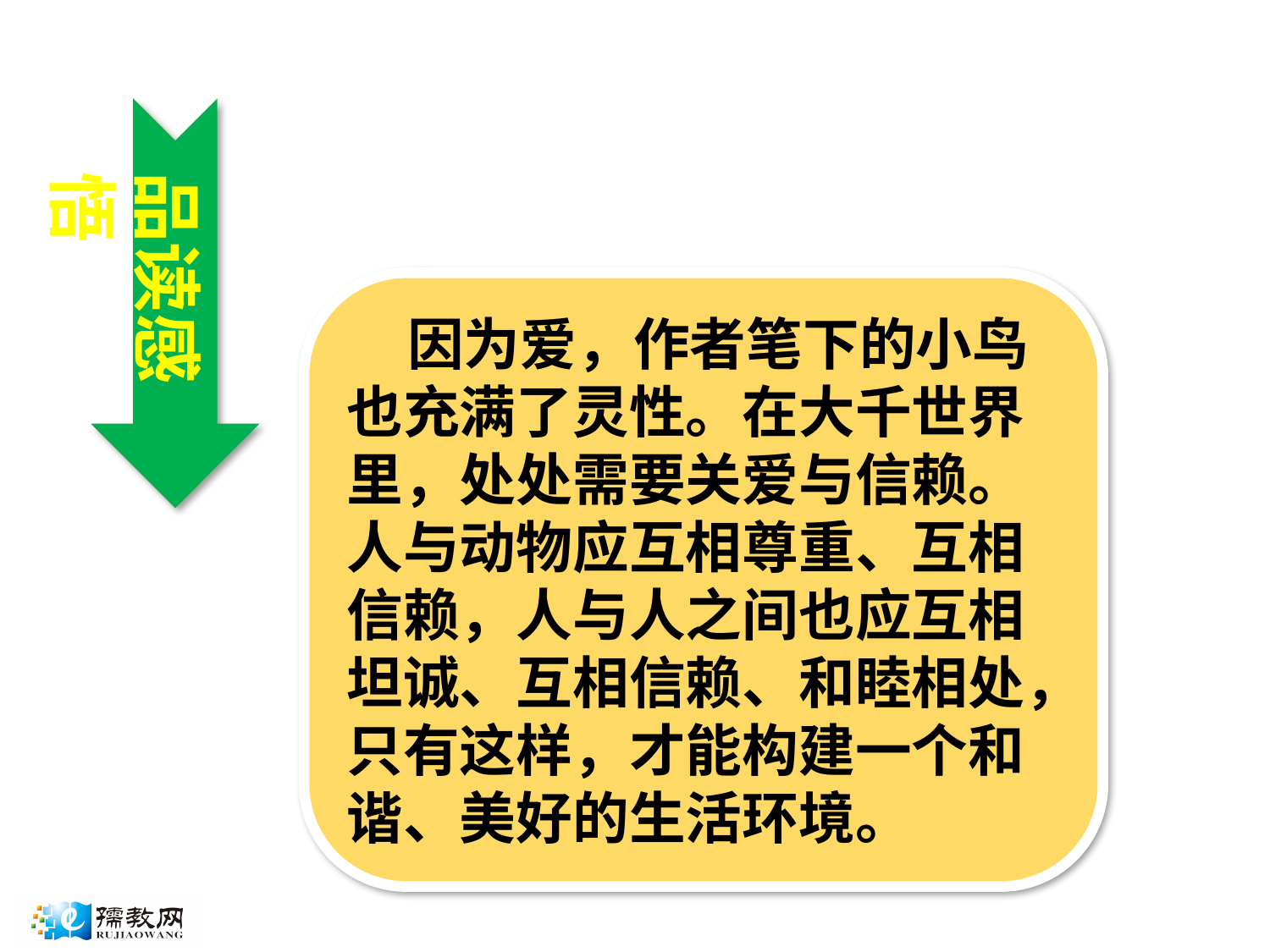

品读感悟

    因为爱，作者笔下的小鸟也充满了灵性。在大千世界里，处处需要关爱与信赖。人与动物应互相尊重、互相信赖，人与人之间也应互相坦诚、互相信赖、和睦相处，只有这样，才能构建一个和谐、美好的生活环境。